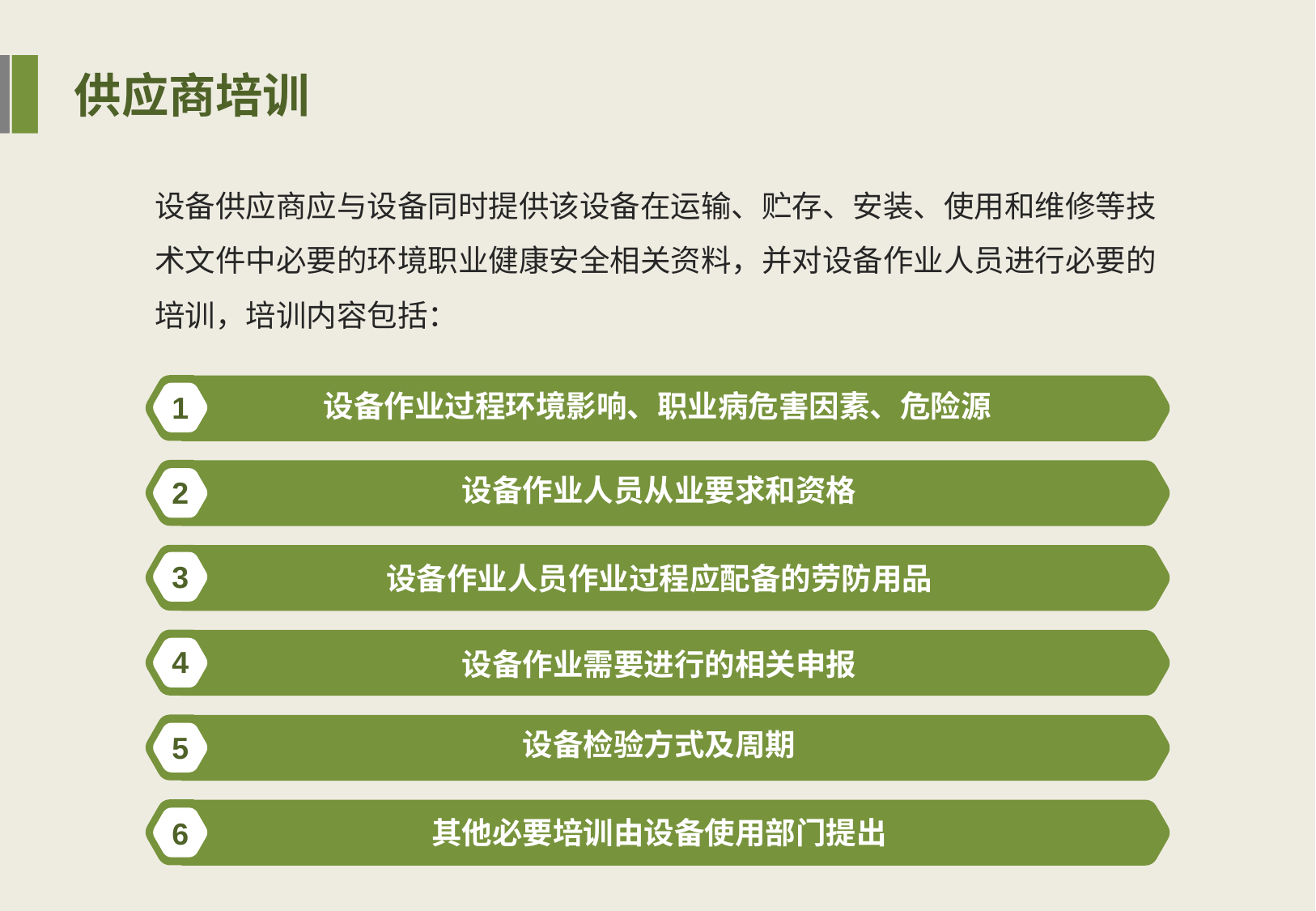

供应商培训
设备供应商应与设备同时提供该设备在运输、贮存、安装、使用和维修等技术文件中必要的环境职业健康安全相关资料，并对设备作业人员进行必要的培训，培训内容包括：

设备作业过程环境影响、职业病危害因素、危险源

1

设备作业人员从业要求和资格

2

3

设备作业人员作业过程应配备的劳防用品

4

设备作业需要进行的相关申报

设备检验方式及周期

5

其他必要培训由设备使用部门提出
6